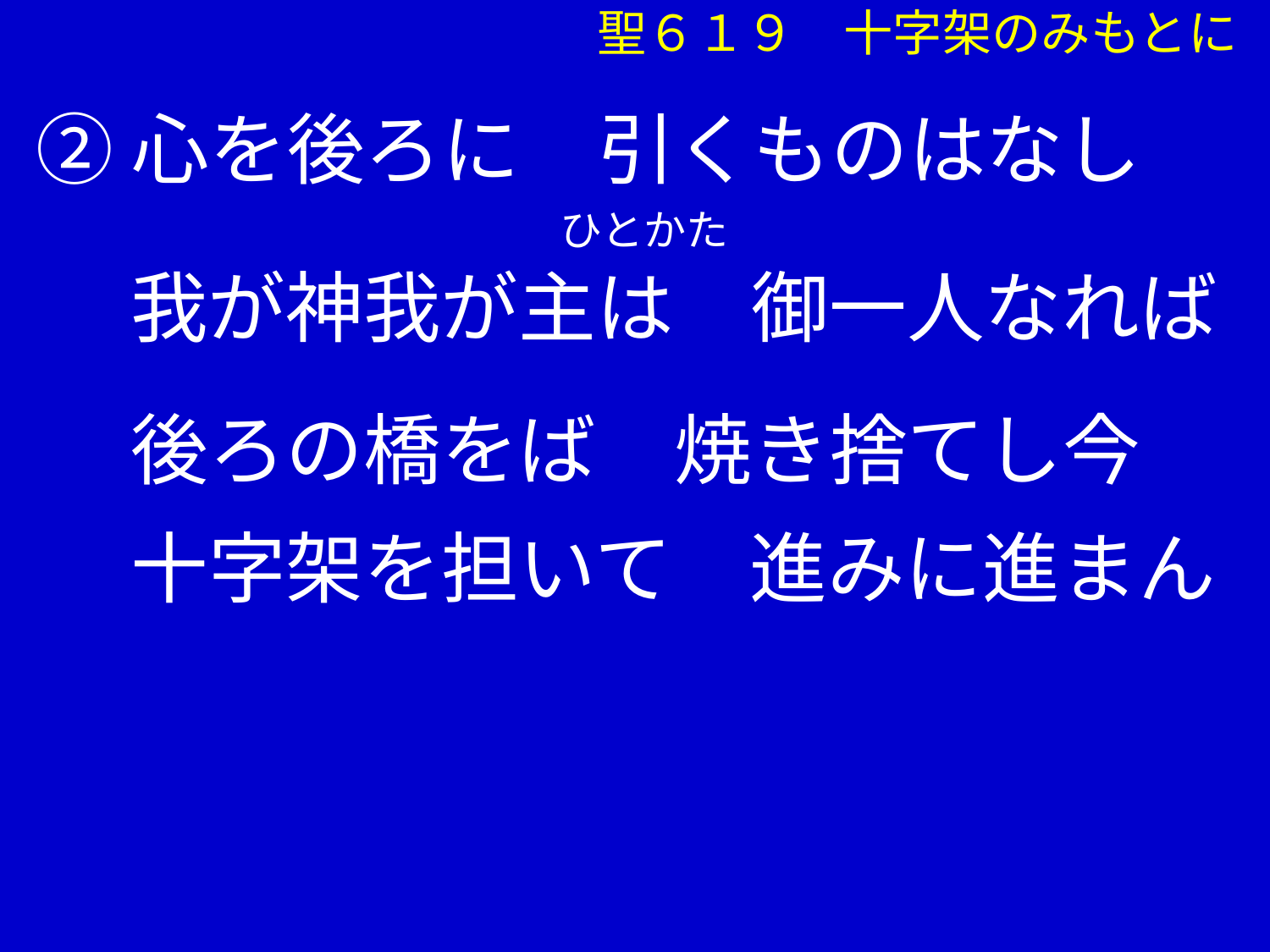

聖６１９　十字架のみもとに
②心を後ろに　引くものはなし
                                                      ひとかた
　 我が神我が主は　御一人なれば

　 後ろの橋をば　焼き捨てし今
　 十字架を担いて　進みに進まん